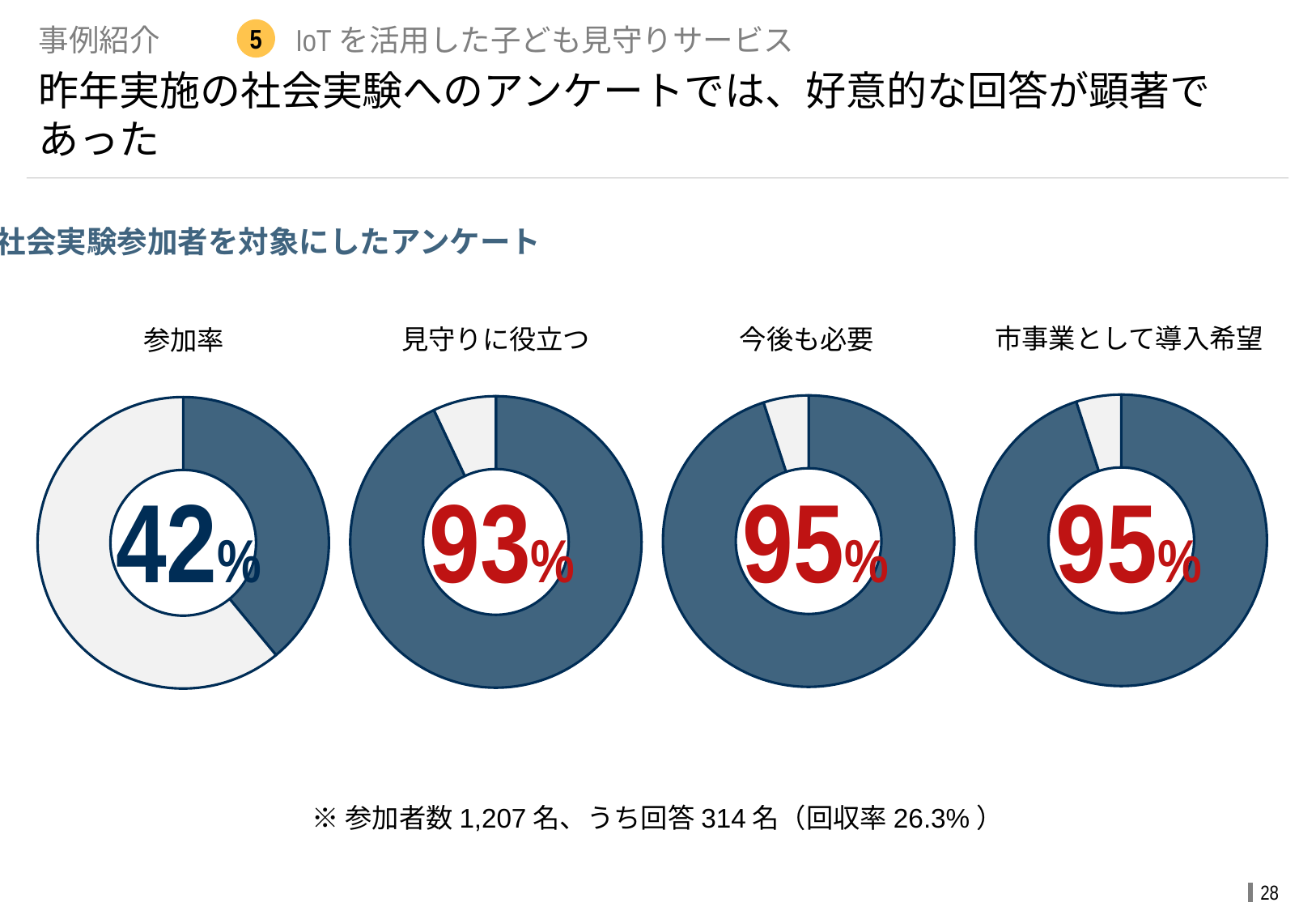

# 事例紹介	 IoTを活用した子ども見守りサービス
5
昨年実施の社会実験へのアンケートでは、好意的な回答が顕著であった
社会実験参加者を対象にしたアンケート
市事業として導入希望
今後も必要
見守りに役立つ
参加率

### Chart

| Category | 売上高 |
|---|---|
| 第 1 四半期 | 95.0 |
| 第 2 四半期 | 5.0 |

### Chart

| Category | 売上高 |
|---|---|
| 第 1 四半期 | 95.0 |
| 第 2 四半期 | 5.0 |

### Chart

| Category | 売上高 |
|---|---|
| 第 1 四半期 | 93.0 |
| 第 2 四半期 | 7.0 |

### Chart

| Category | 売上高 |
|---|---|
| 第 1 四半期 | 39.0 |
| 第 2 四半期 | 61.0 |
42%
93%
95%
95%
※参加者数1,207名、うち回答314名（回収率26.3%）